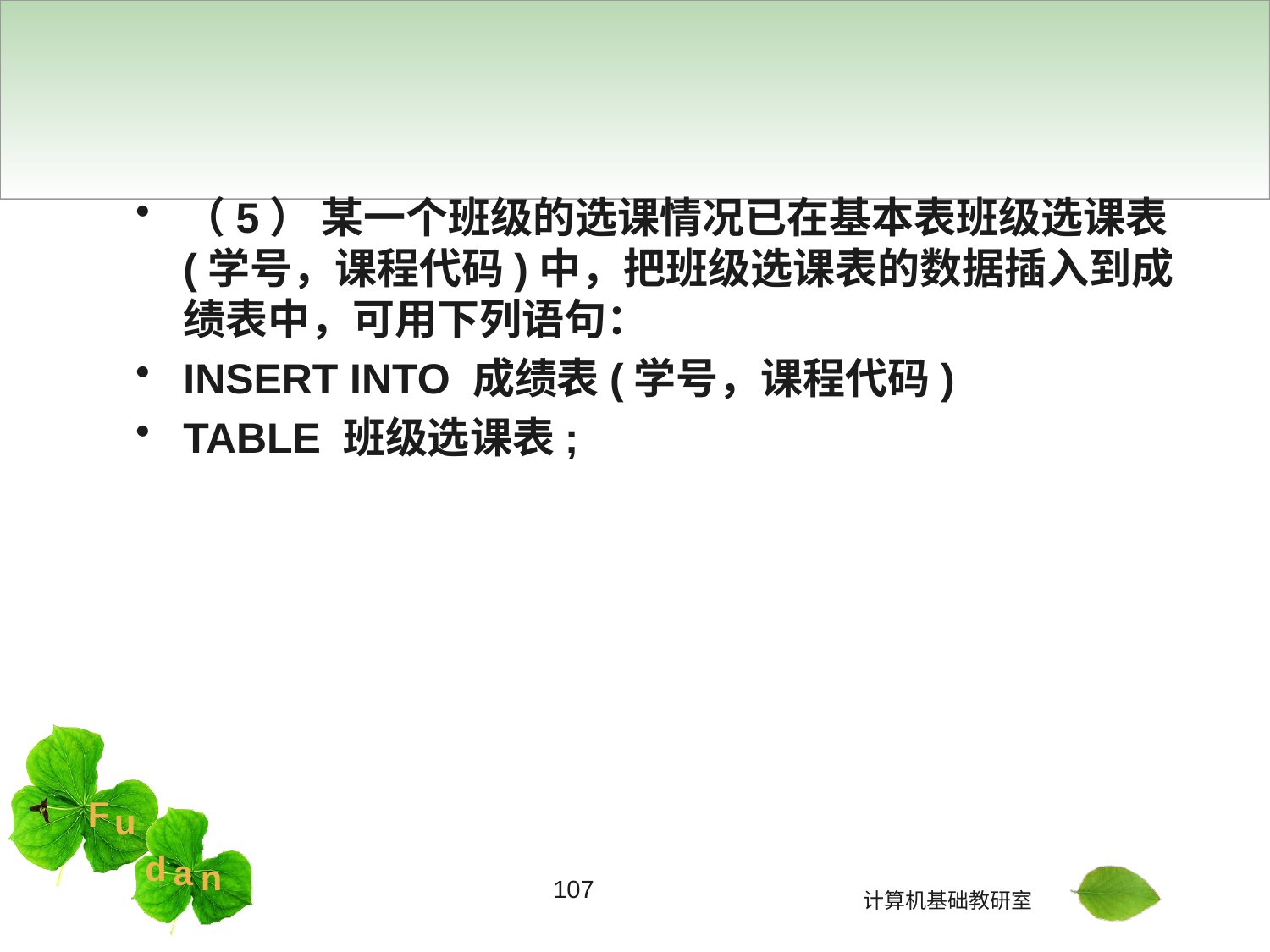

#
（5） 某一个班级的选课情况已在基本表班级选课表(学号，课程代码)中，把班级选课表的数据插入到成绩表中，可用下列语句：
INSERT INTO 成绩表(学号，课程代码)
TABLE 班级选课表;

107